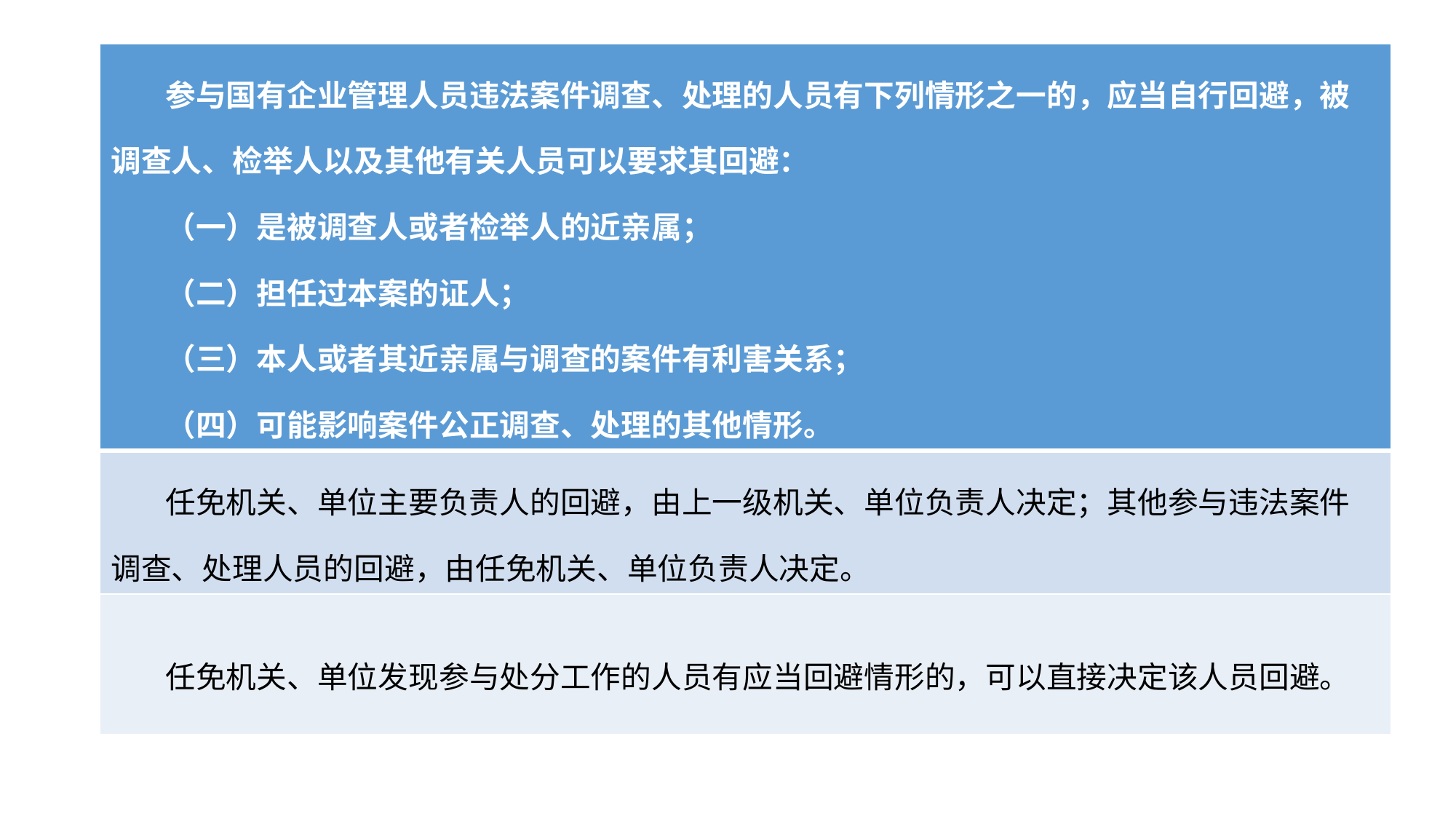

#
| 参与国有企业管理人员违法案件调查、处理的人员有下列情形之一的，应当自行回避，被调查人、检举人以及其他有关人员可以要求其回避： （一）是被调查人或者检举人的近亲属； （二）担任过本案的证人； （三）本人或者其近亲属与调查的案件有利害关系； （四）可能影响案件公正调查、处理的其他情形。 |
| --- |
| 任免机关、单位主要负责人的回避，由上一级机关、单位负责人决定；其他参与违法案件调查、处理人员的回避，由任免机关、单位负责人决定。 |
| 任免机关、单位发现参与处分工作的人员有应当回避情形的，可以直接决定该人员回避。 |